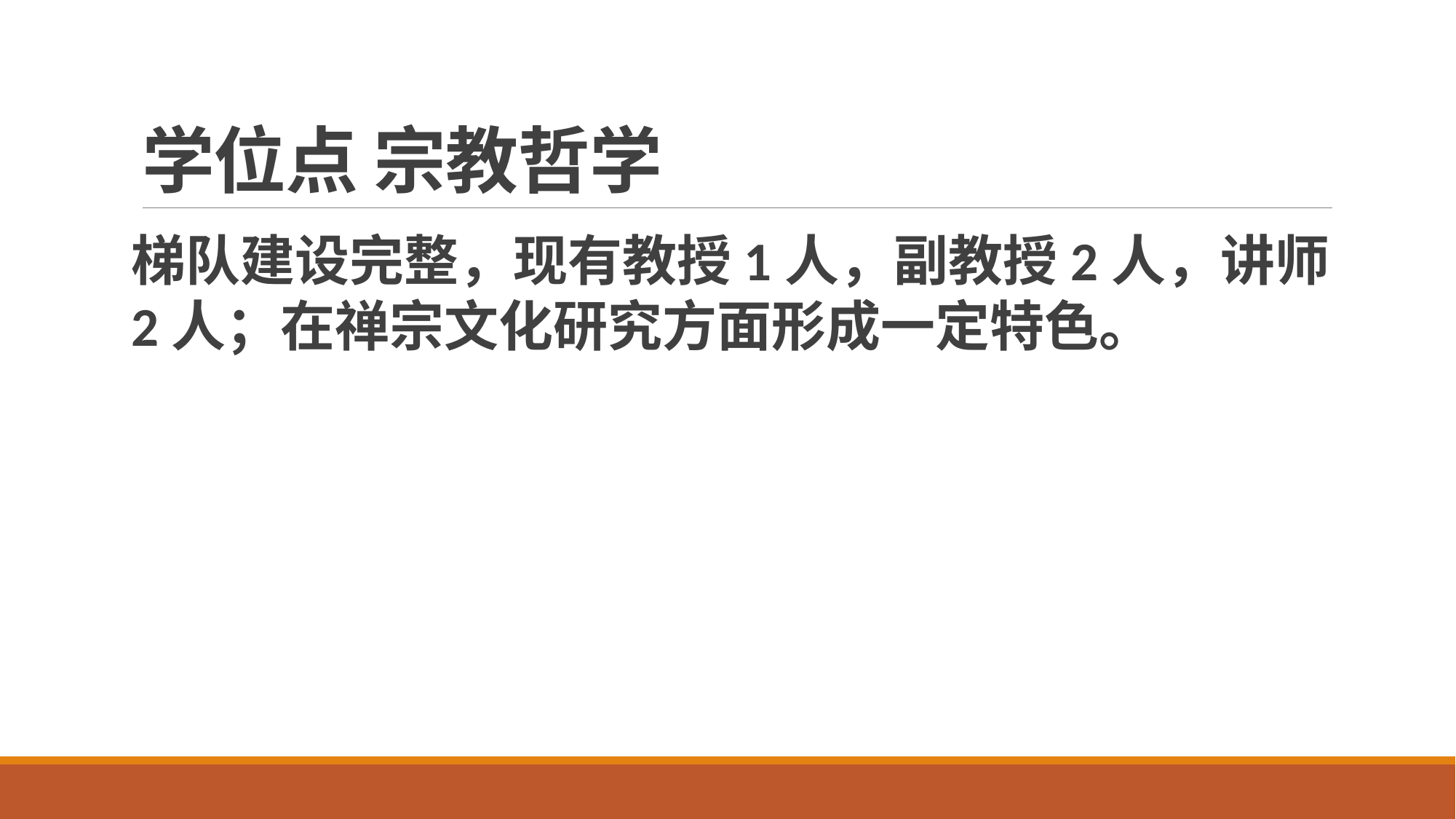

# 学位点 宗教哲学
梯队建设完整，现有教授1人，副教授2人，讲师2人；在禅宗文化研究方面形成一定特色。